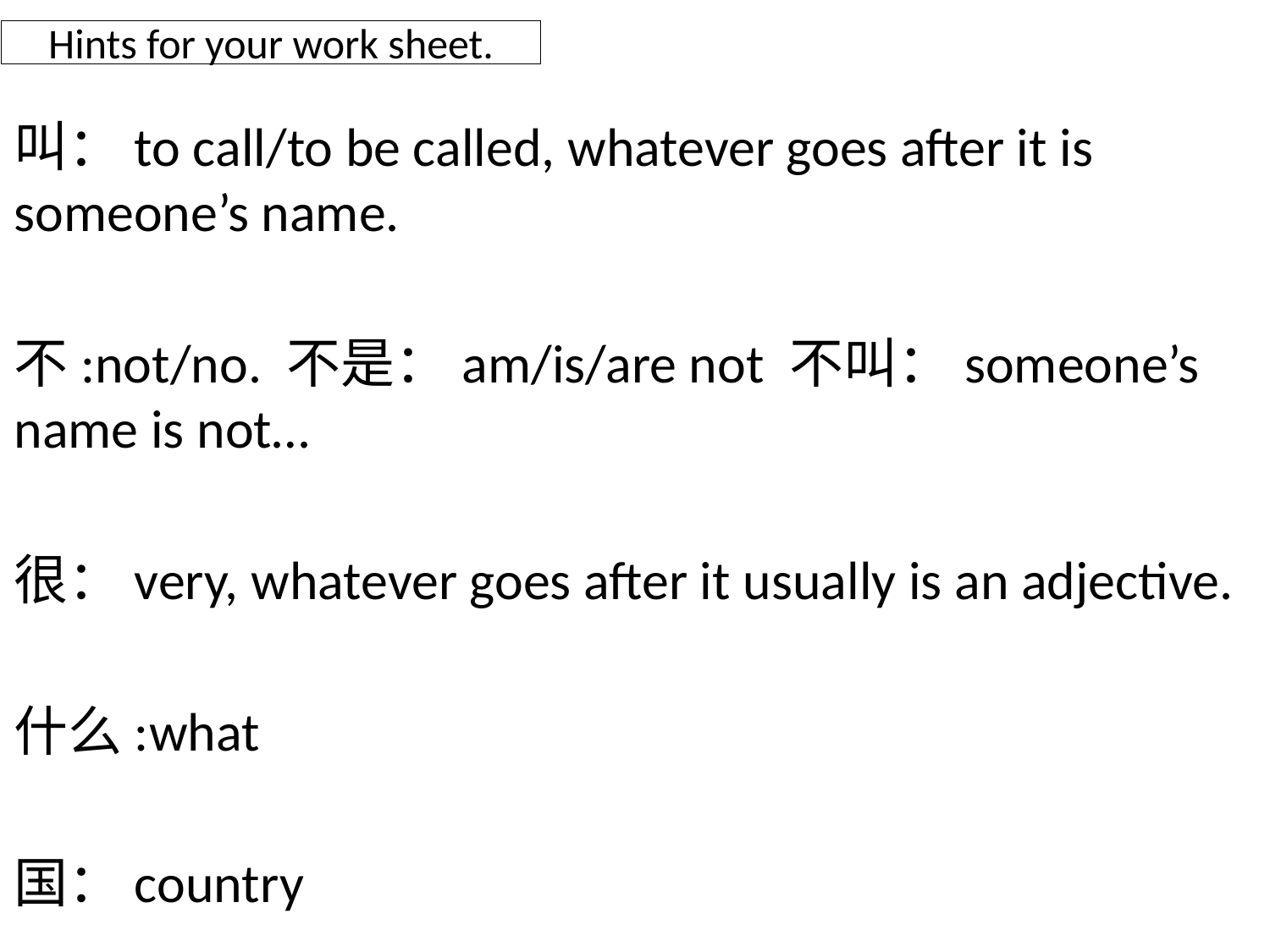

# Hints for your work sheet.
叫：to call/to be called, whatever goes after it is someone’s name.

不:not/no. 不是：am/is/are not 不叫：someone’s name is not…

很：very, whatever goes after it usually is an adjective.

什么:what

国：country